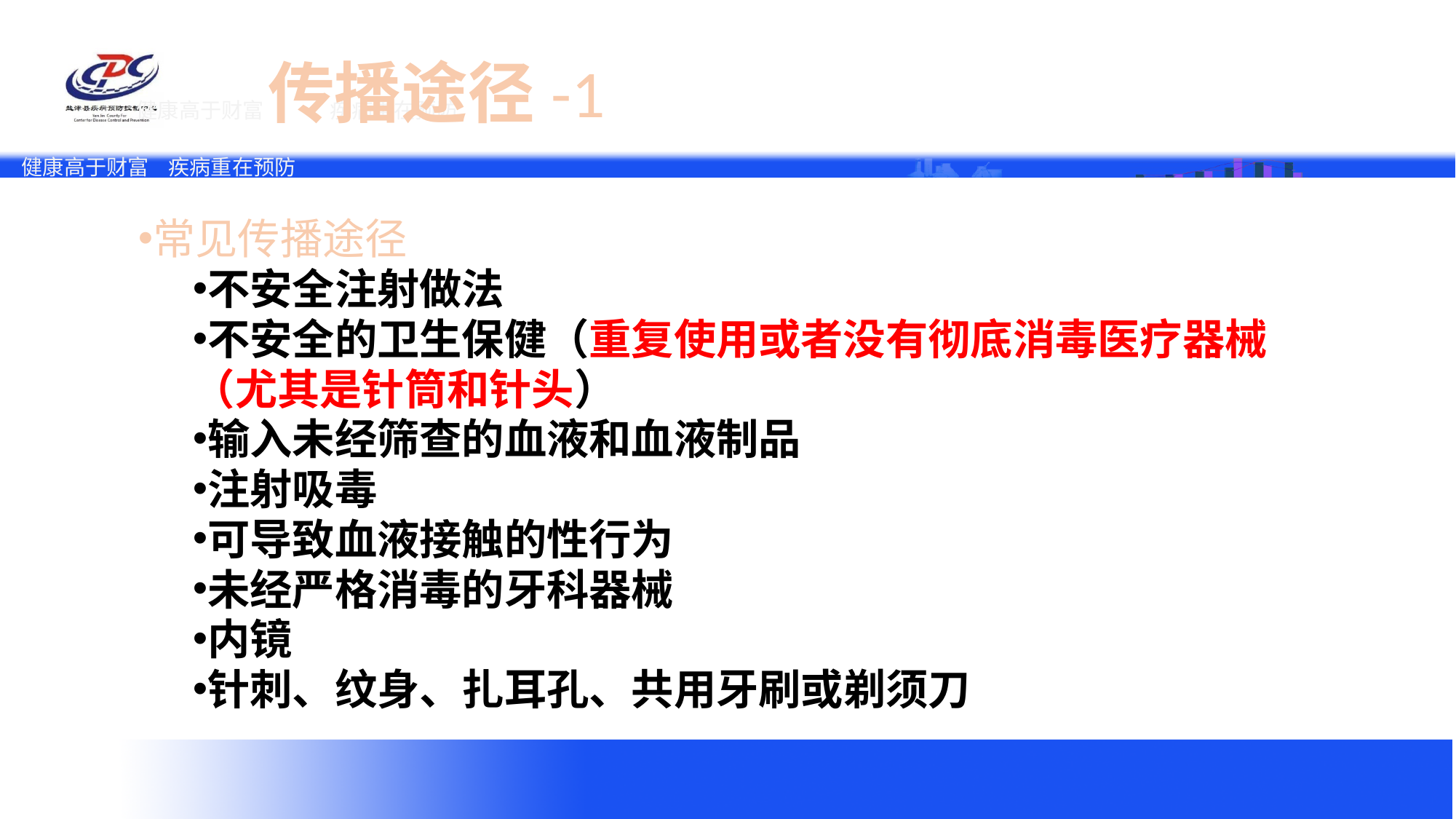

# 传播途径-1
常见传播途径
不安全注射做法
不安全的卫生保健（重复使用或者没有彻底消毒医疗器械（尤其是针筒和针头）
输入未经筛查的血液和血液制品
注射吸毒
可导致血液接触的性行为
未经严格消毒的牙科器械
内镜
针刺、纹身、扎耳孔、共用牙刷或剃须刀